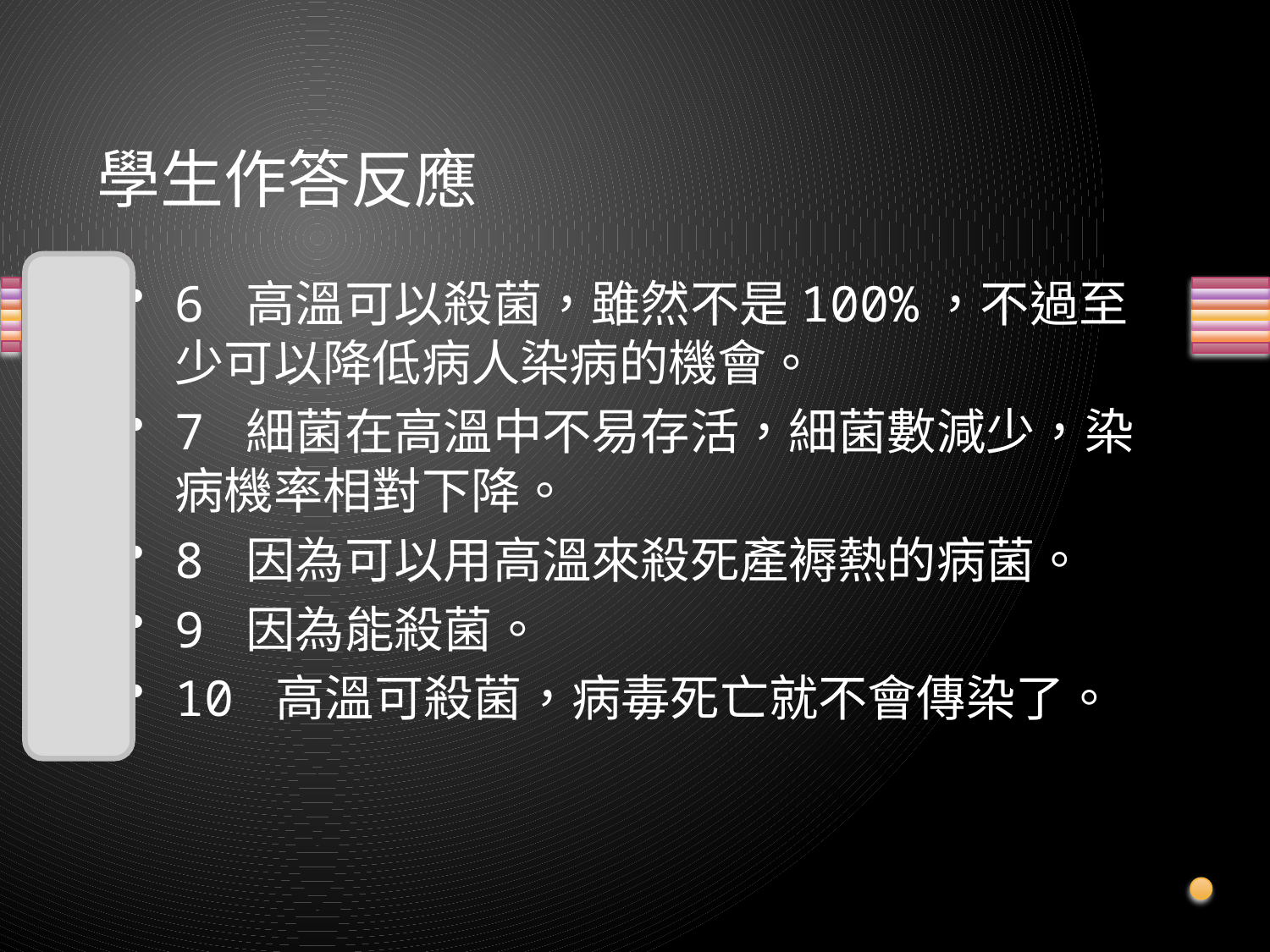

# 學生作答反應

11
6 高溫可以殺菌，雖然不是100%，不過至少可以降低病人染病的機會。
7 細菌在高溫中不易存活，細菌數減少，染病機率相對下降。
8 因為可以用高溫來殺死產褥熱的病菌。
9 因為能殺菌。
10 高溫可殺菌，病毒死亡就不會傳染了。
11
11
11
11